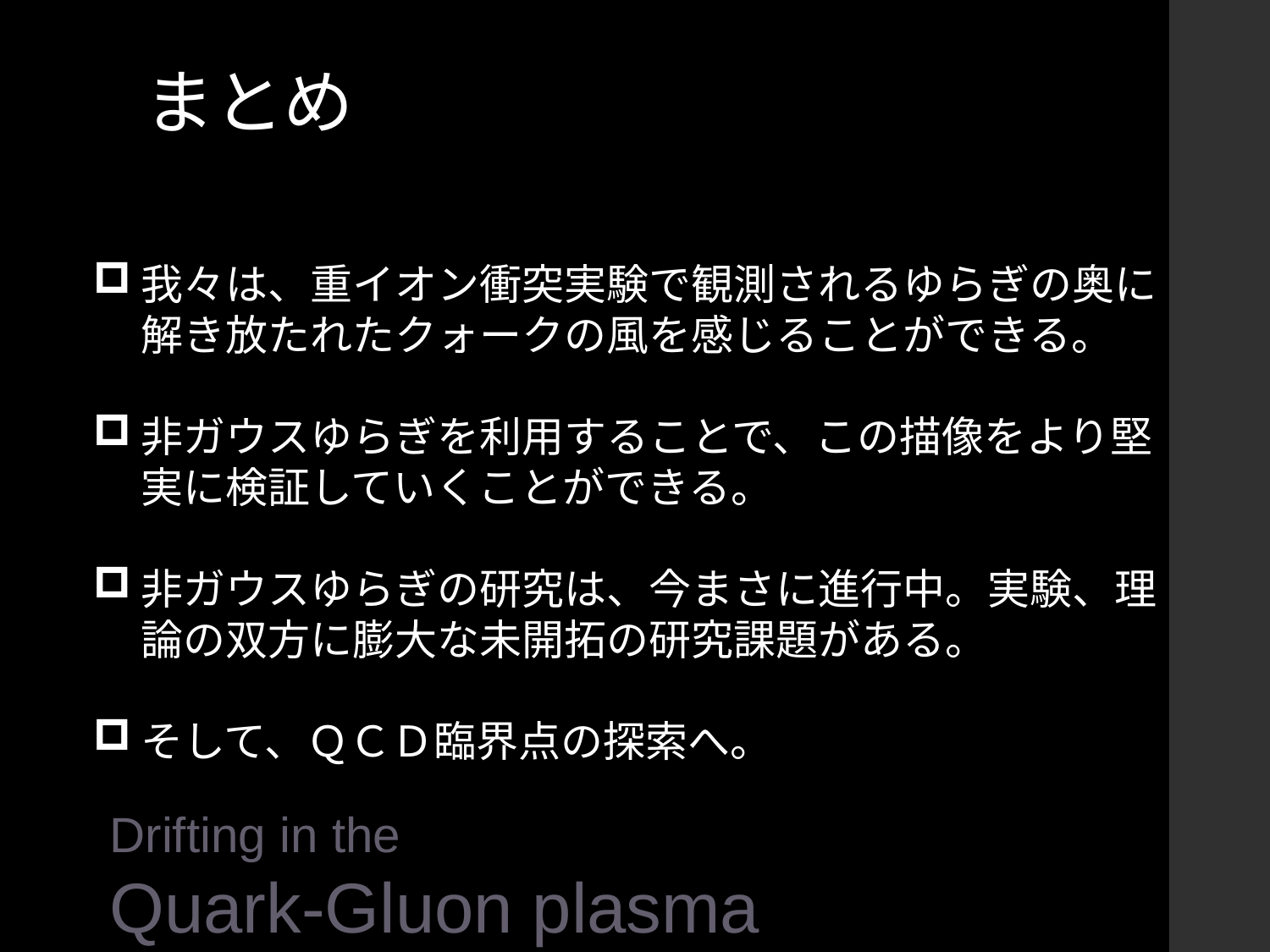

# まとめ
我々は、重イオン衝突実験で観測されるゆらぎの奥に解き放たれたクォークの風を感じることができる。

非ガウスゆらぎを利用することで、この描像をより堅実に検証していくことができる。

非ガウスゆらぎの研究は、今まさに進行中。実験、理論の双方に膨大な未開拓の研究課題がある。

そして、ＱＣＤ臨界点の探索へ。